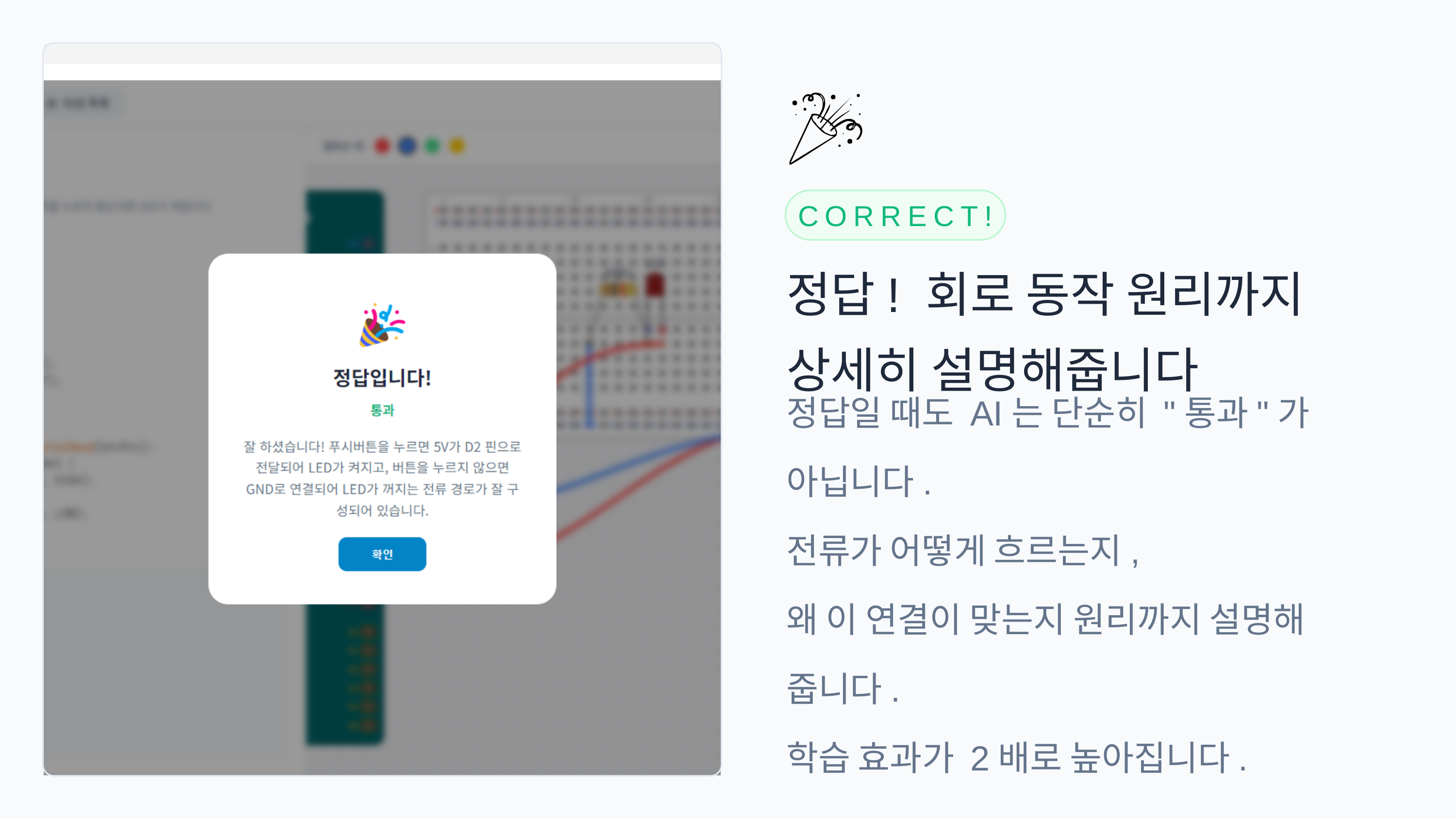

🎉

CORRECT!

정답! 회로 동작 원리까지
상세히 설명해줍니다

정답일 때도 AI는 단순히 "통과"가 아닙니다.
전류가 어떻게 흐르는지,
왜 이 연결이 맞는지 원리까지 설명해 줍니다.
학습 효과가 2배로 높아집니다.